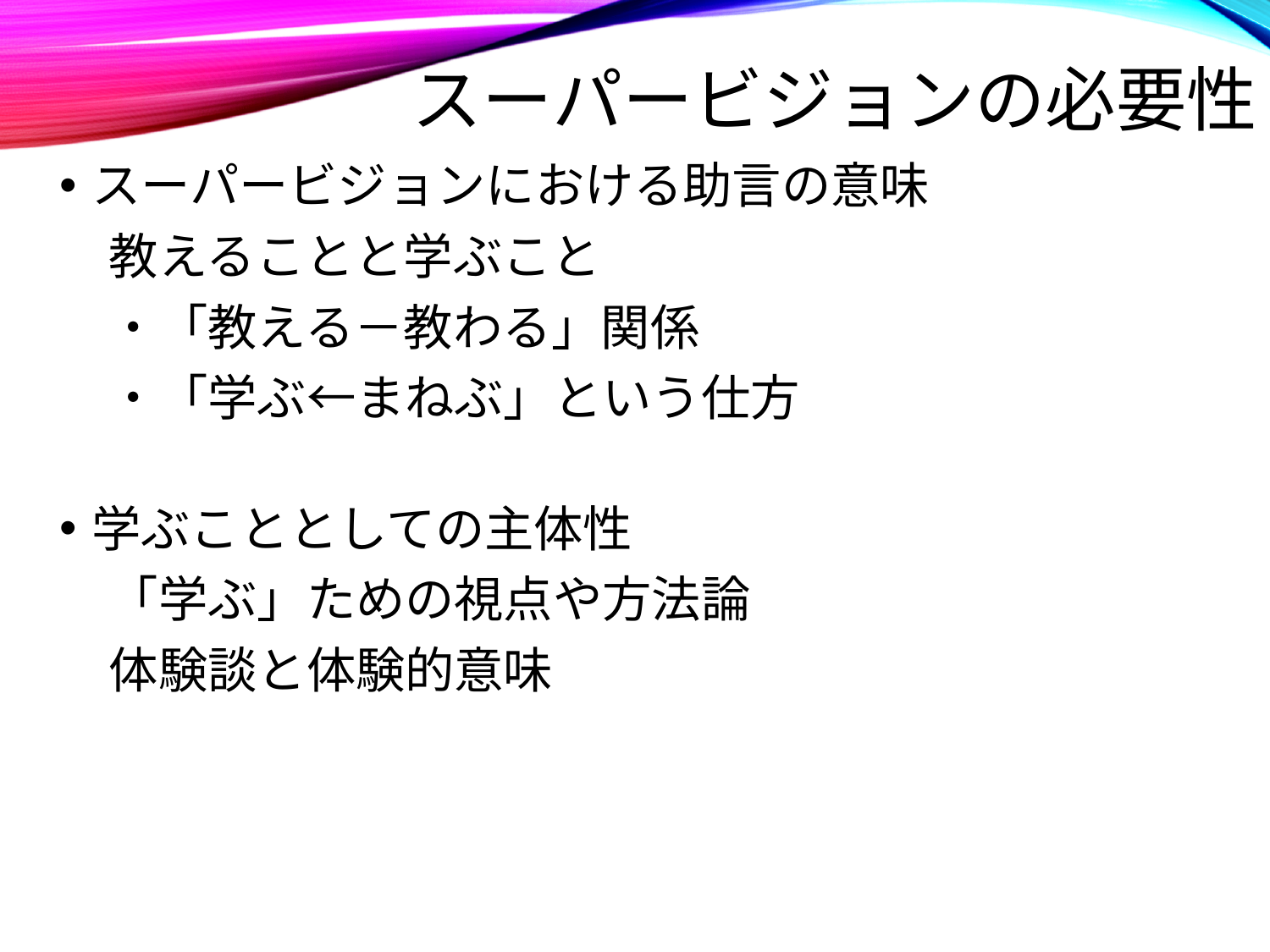

# スーパービジョンの必要性
スーパービジョンにおける助言の意味
　教えることと学ぶこと
　・「教える－教わる」関係
　・「学ぶ←まねぶ」という仕方

学ぶこととしての主体性
　「学ぶ」ための視点や方法論
　体験談と体験的意味